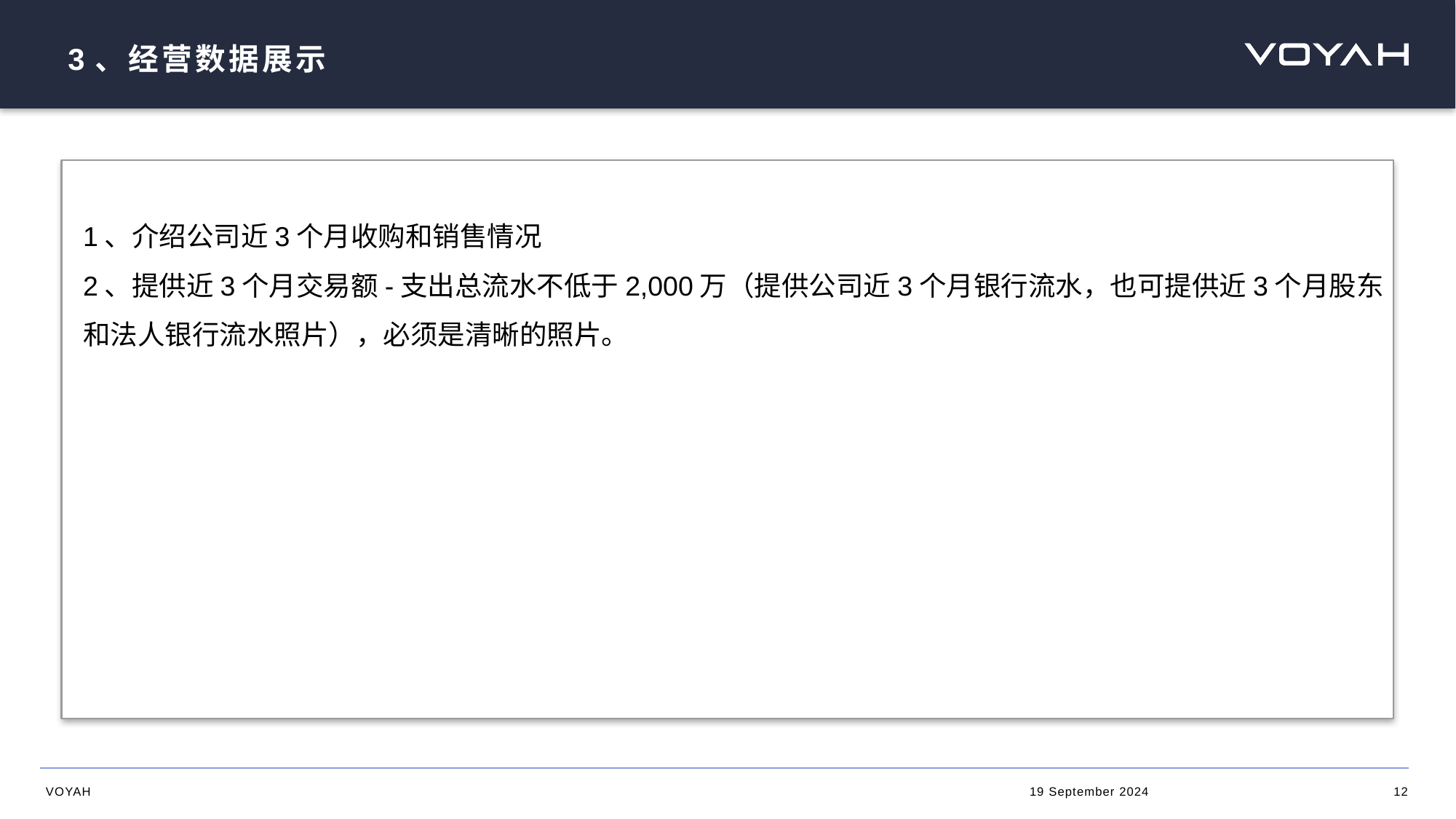

# 3、经营数据展示

1、介绍公司近3个月收购和销售情况
2、提供近3个月交易额-支出总流水不低于2,000万（提供公司近3个月银行流水，也可提供近3个月股东和法人银行流水照片），必须是清晰的照片。